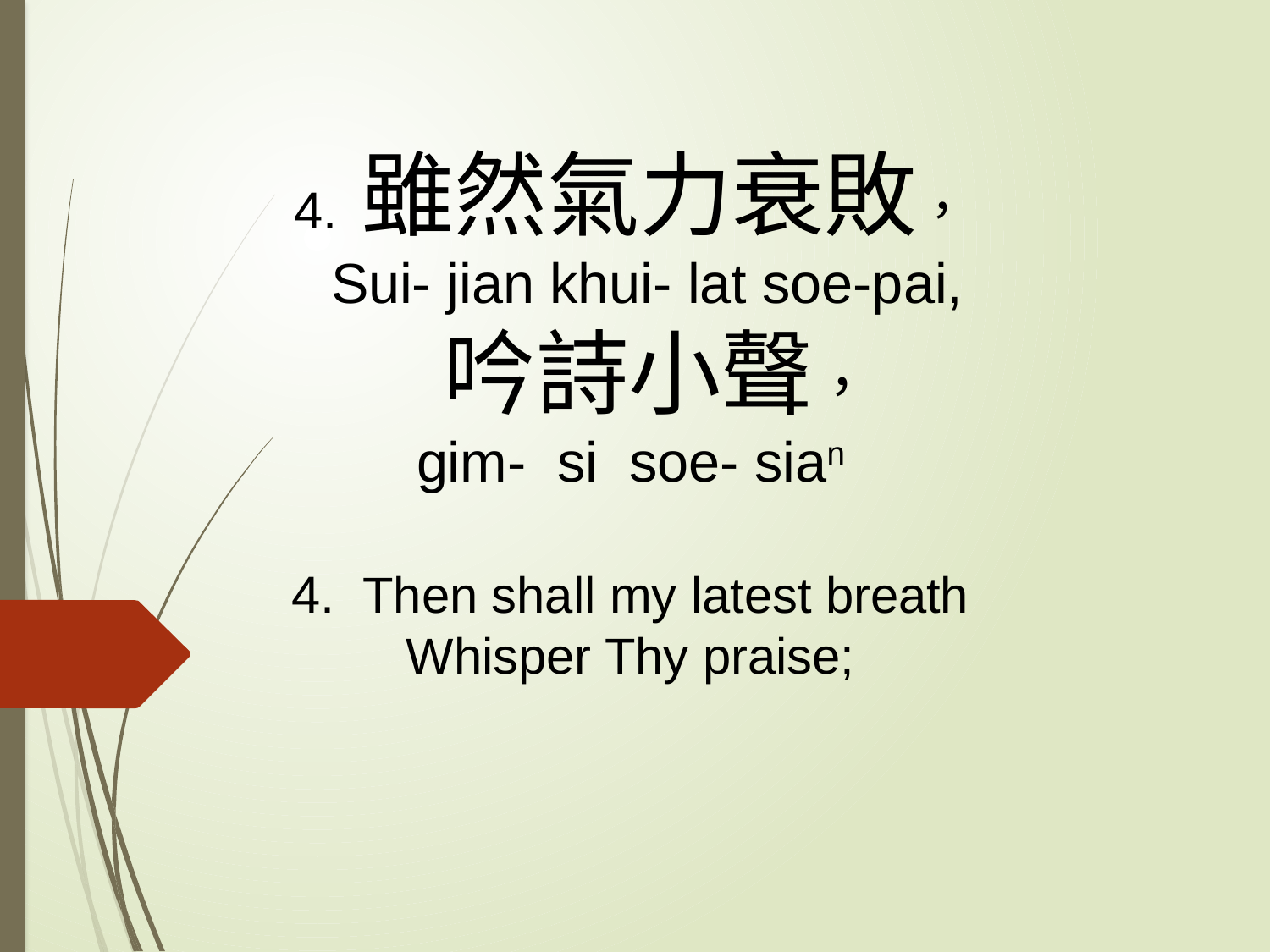

# 4. 雖然氣力衰敗， Sui- jian khui- lat soe-pai, 吟詩小聲， gim-  si  soe- sian 4.  Then shall my latest breath Whisper Thy praise;